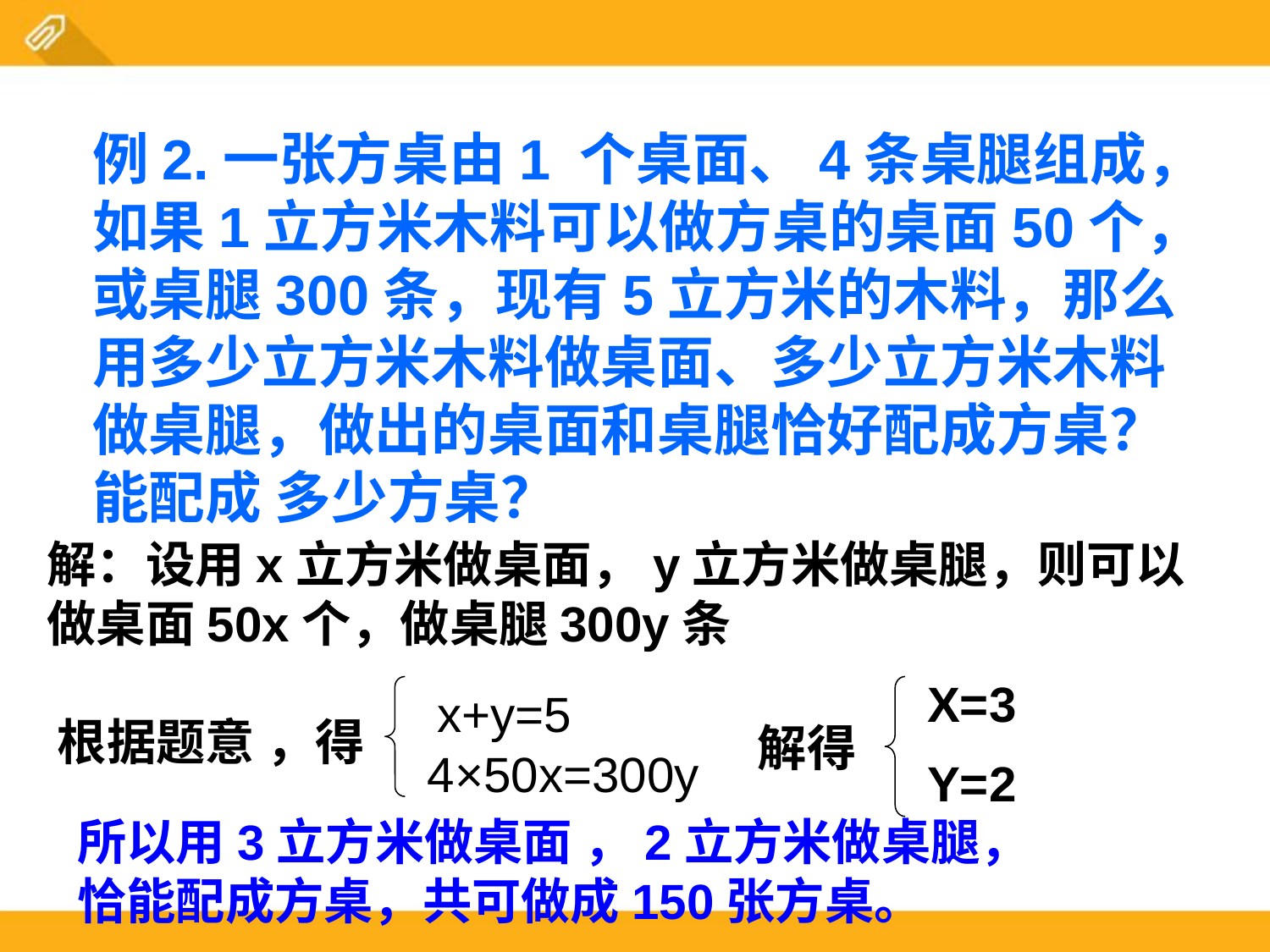

例2.一张方桌由1 个桌面、4条桌腿组成，如果1立方米木料可以做方桌的桌面50个，或桌腿300条，现有5立方米的木料，那么用多少立方米木料做桌面、多少立方米木料做桌腿，做出的桌面和桌腿恰好配成方桌？能配成 多少方桌？
解：设用x立方米做桌面，y立方米做桌腿，则可以做桌面50x个，做桌腿300y条
X=3

解得
Y=2

x+y=5
根据题意 ，得
4×50x=300y
所以用3立方米做桌面 ，2立方米做桌腿，恰能配成方桌，共可做成150张方桌。